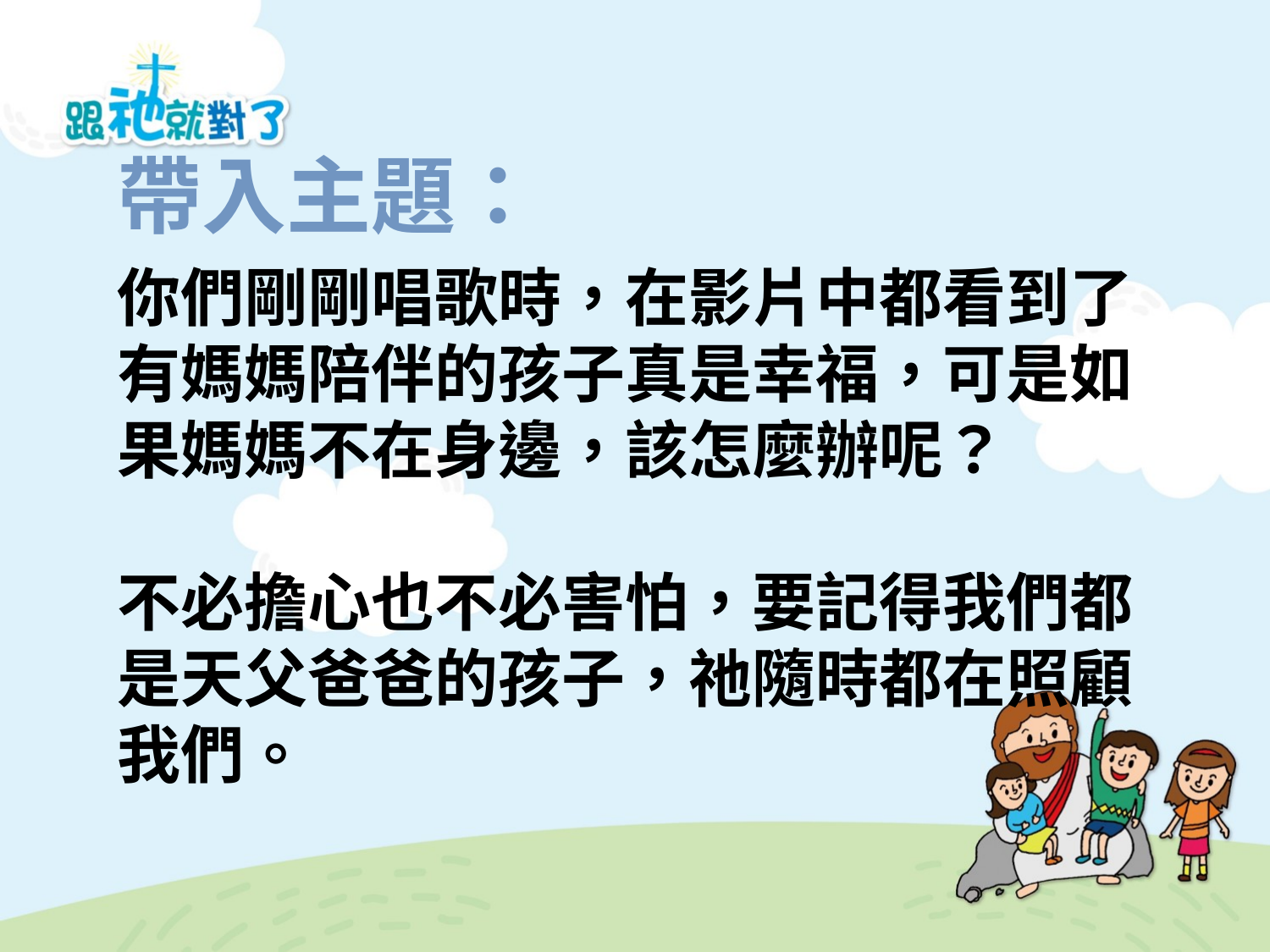

帶入主題：
你們剛剛唱歌時，在影片中都看到了有媽媽陪伴的孩子真是幸福，可是如果媽媽不在身邊，該怎麼辦呢？

不必擔心也不必害怕，要記得我們都是天父爸爸的孩子，祂隨時都在照顧我們。